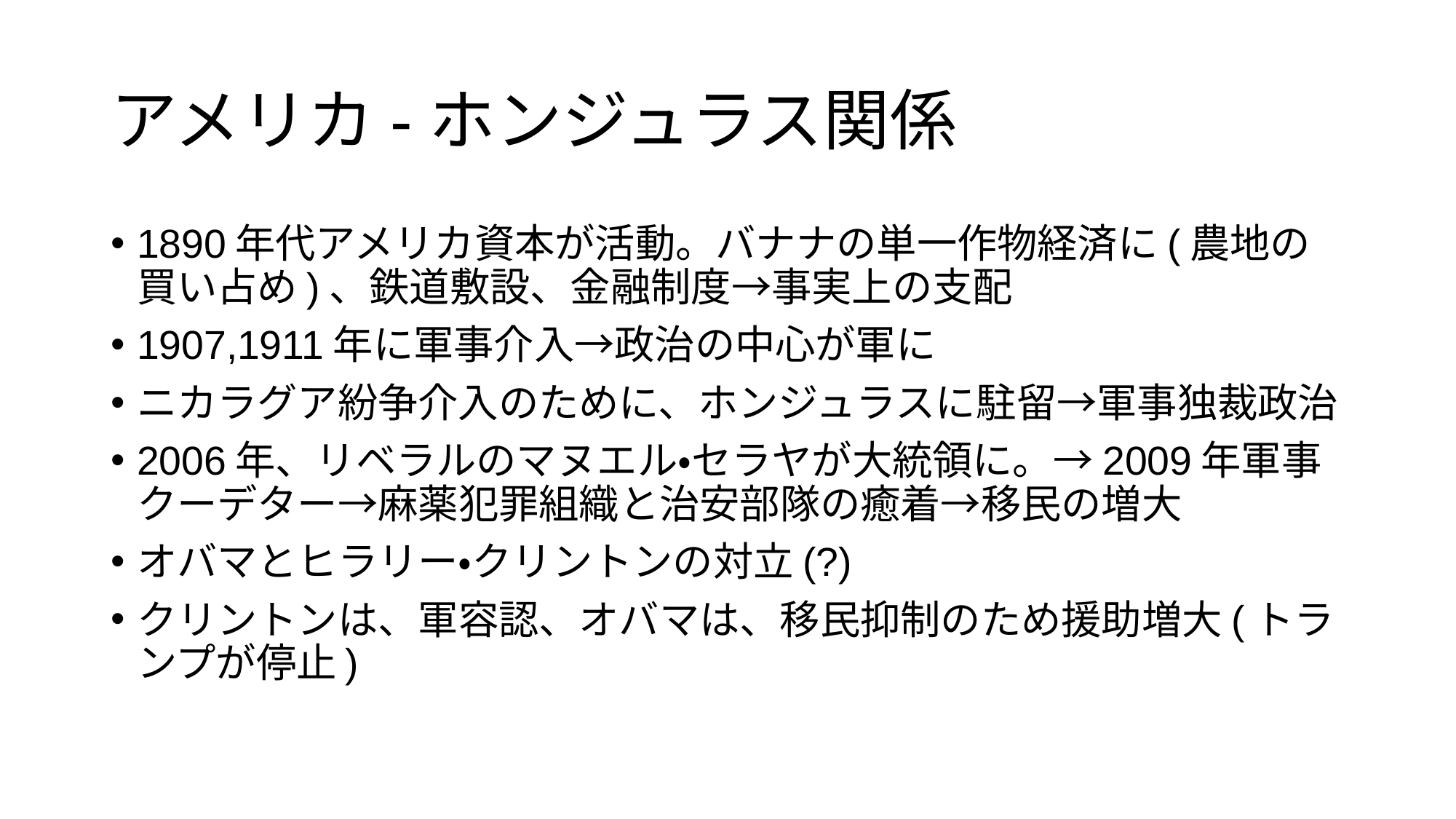

# アメリカ-ホンジュラス関係
1890年代アメリカ資本が活動。バナナの単一作物経済に(農地の買い占め)、鉄道敷設、金融制度→事実上の支配
1907,1911年に軍事介入→政治の中心が軍に
ニカラグア紛争介入のために、ホンジュラスに駐留→軍事独裁政治
2006年、リベラルのマヌエル・セラヤが大統領に。→2009年軍事クーデター→麻薬犯罪組織と治安部隊の癒着→移民の増大
オバマとヒラリー・クリントンの対立(?)
クリントンは、軍容認、オバマは、移民抑制のため援助増大(トランプが停止)